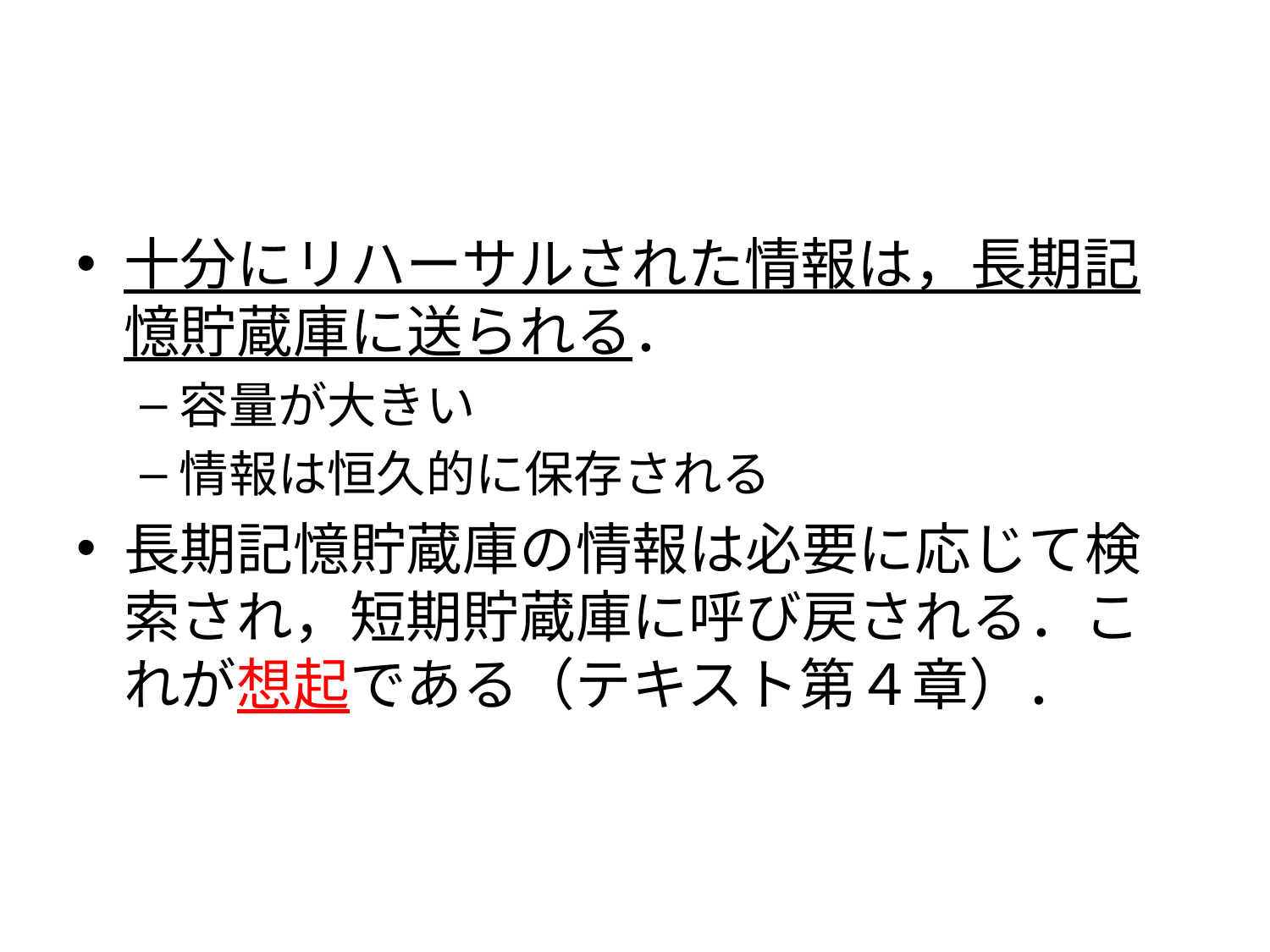

#
十分にリハーサルされた情報は，長期記憶貯蔵庫に送られる．
容量が大きい
情報は恒久的に保存される
長期記憶貯蔵庫の情報は必要に応じて検索され，短期貯蔵庫に呼び戻される．これが想起である（テキスト第４章）．